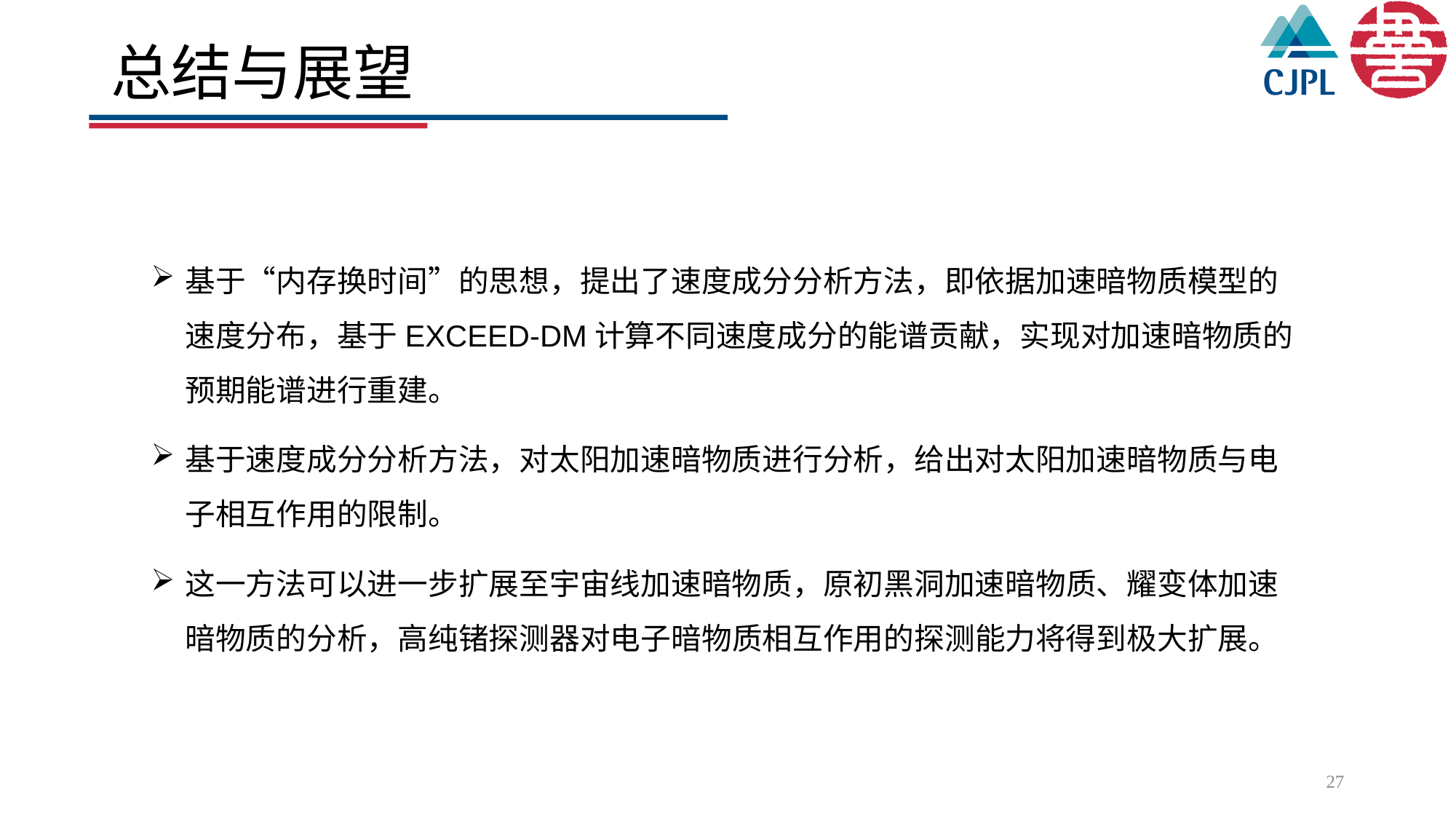

# 总结与展望
基于“内存换时间”的思想，提出了速度成分分析方法，即依据加速暗物质模型的速度分布，基于EXCEED-DM计算不同速度成分的能谱贡献，实现对加速暗物质的预期能谱进行重建。
基于速度成分分析方法，对太阳加速暗物质进行分析，给出对太阳加速暗物质与电子相互作用的限制。
这一方法可以进一步扩展至宇宙线加速暗物质，原初黑洞加速暗物质、耀变体加速暗物质的分析，高纯锗探测器对电子暗物质相互作用的探测能力将得到极大扩展。
27